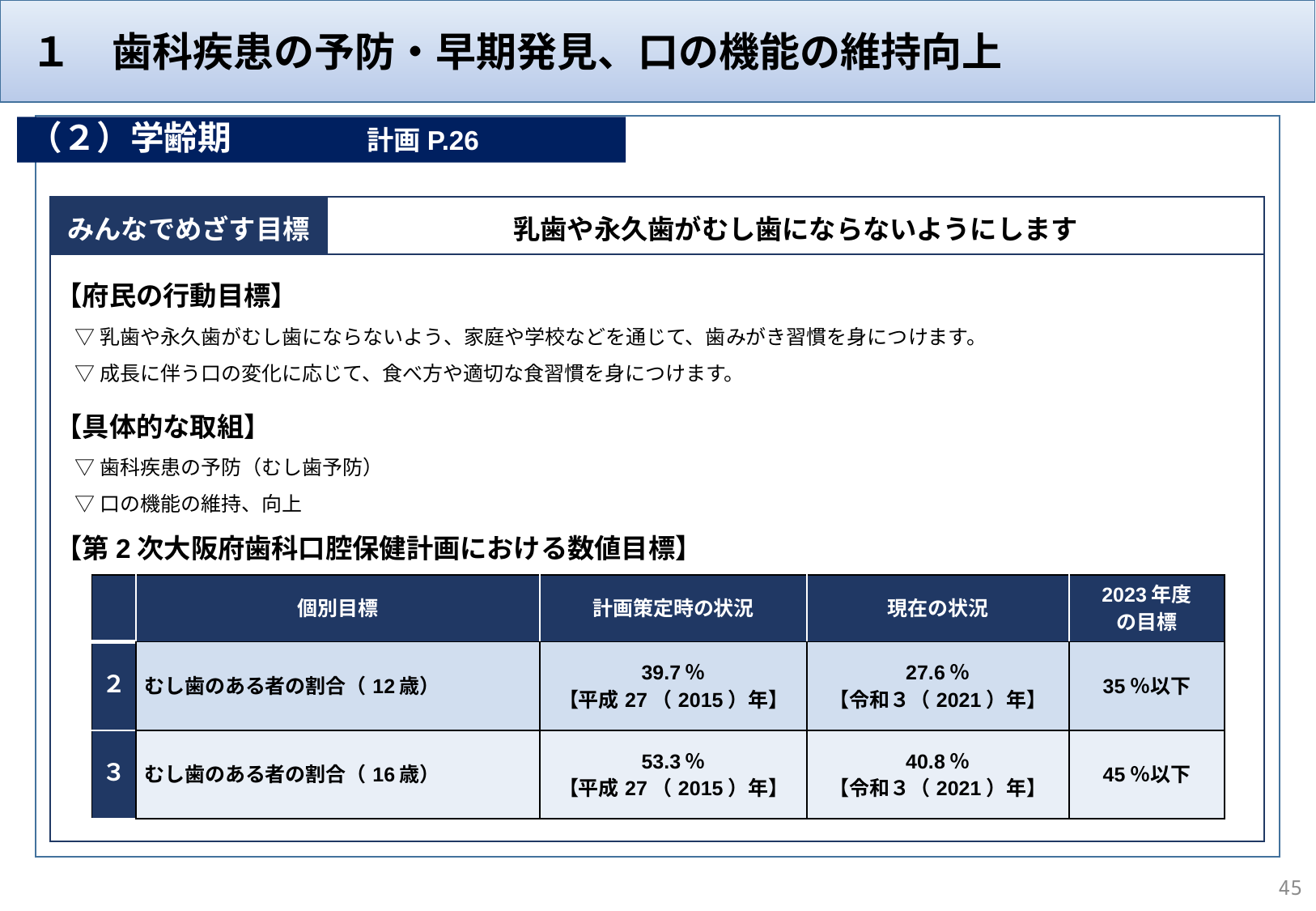

１　歯科疾患の予防・早期発見、口の機能の維持向上
（２）学齢期　　　　計画P.26
計画Ｐ59
みんなでめざす目標
乳歯や永久歯がむし歯にならないようにします

【府民の行動目標】
▽乳歯や永久歯がむし歯にならないよう、家庭や学校などを通じて、歯みがき習慣を身につけます。

▽成長に伴う口の変化に応じて、食べ方や適切な食習慣を身につけます。
【具体的な取組】
▽歯科疾患の予防（むし歯予防）

▽口の機能の維持、向上
【第2次大阪府歯科口腔保健計画における数値目標】
|  | 個別目標 | 計画策定時の状況 | 現在の状況 | 2023年度 の目標 |
| --- | --- | --- | --- | --- |
| ２ | むし歯のある者の割合（12歳） | 39.7％ 【平成27（2015）年】 | 27.6％ 【令和３（2021）年】 | 35％以下 |
| ３ | むし歯のある者の割合（16歳） | 53.3％ 【平成27（2015）年】 | 40.8％ 【令和３（2021）年】 | 45％以下 |
45